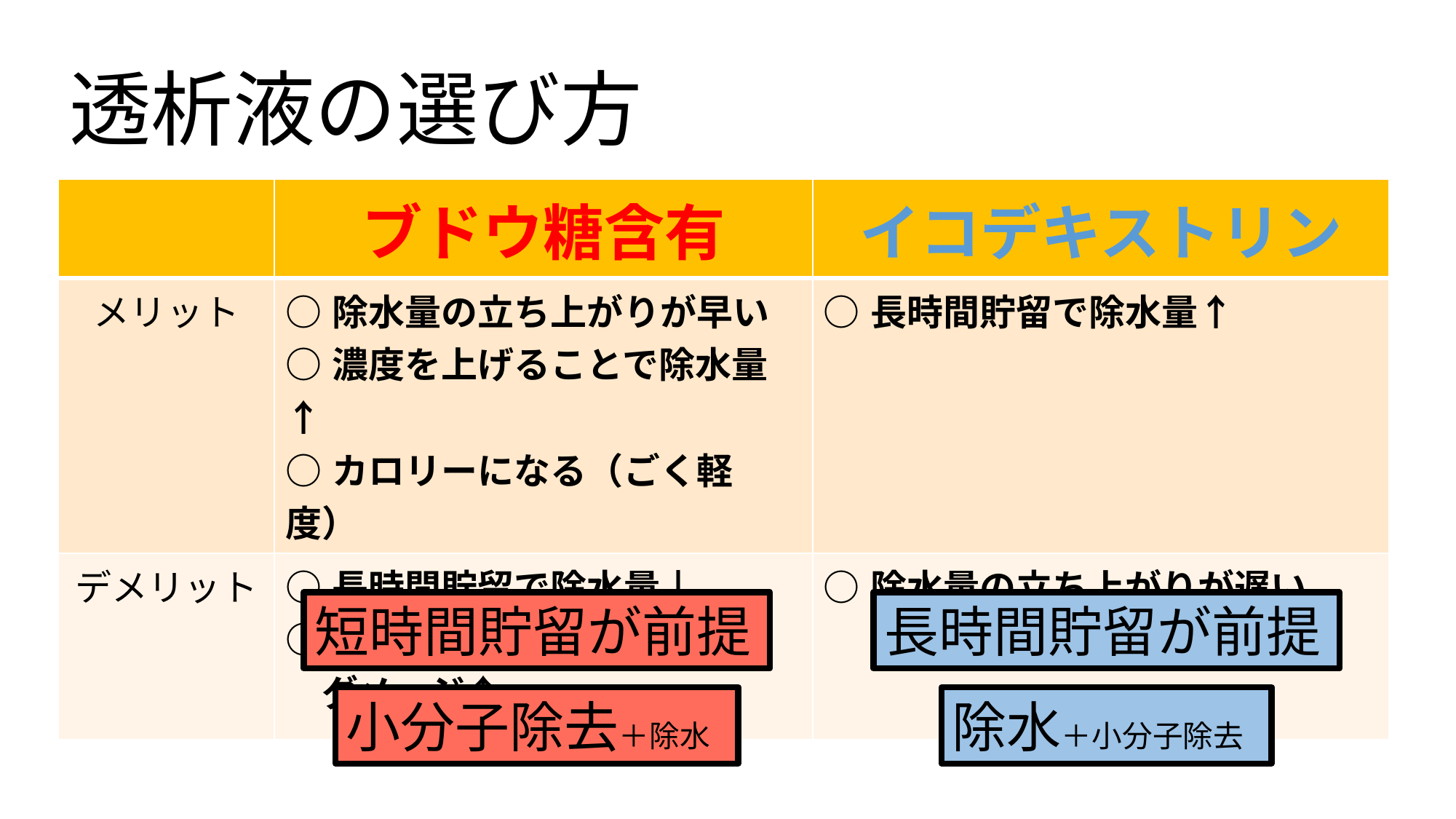

# 透析液の選び方
|  | ブドウ糖含有 | イコデキストリン |
| --- | --- | --- |
| メリット | ○除水量の立ち上がりが早い ○濃度を上げることで除水量↑ ○カロリーになる（ごく軽度） | ○長時間貯留で除水量↑ |
| デメリット | ○長時間貯留で除水量↓ ○濃度を上げると腹膜への 　ダメージ↑ | ○除水量の立ち上がりが遅い |
短時間貯留が前提
長時間貯留が前提
小分子除去＋除水
除水＋小分子除去